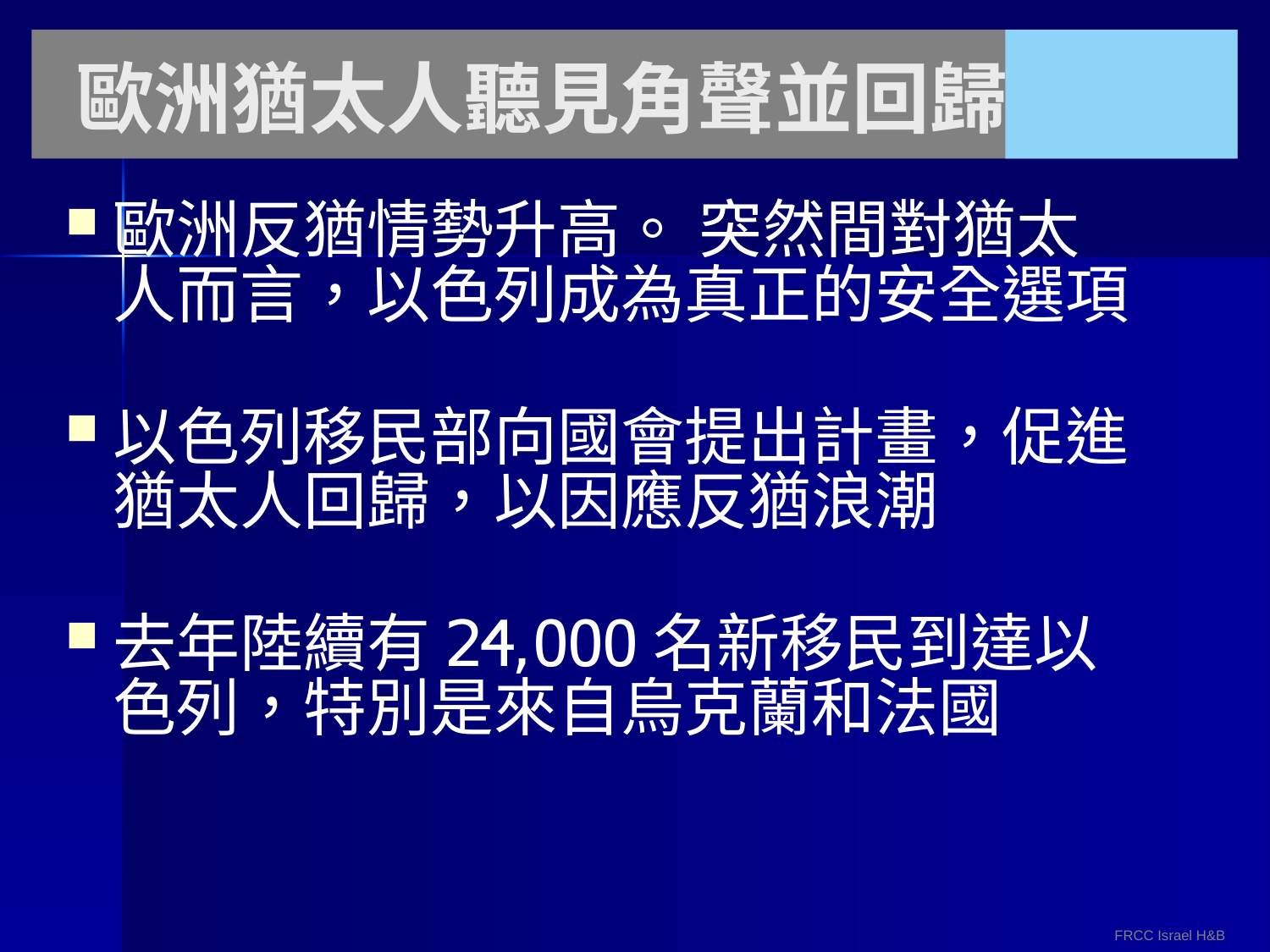

# 歐洲猶太人聽見角聲並回歸

歐洲反猶情勢升高。 突然間對猶太人而言，以色列成為真正的安全選項

以色列移民部向國會提出計畫，促進猶太人回歸，以因應反猶浪潮

去年陸續有24,000名新移民到達以色列，特別是來自烏克蘭和法國